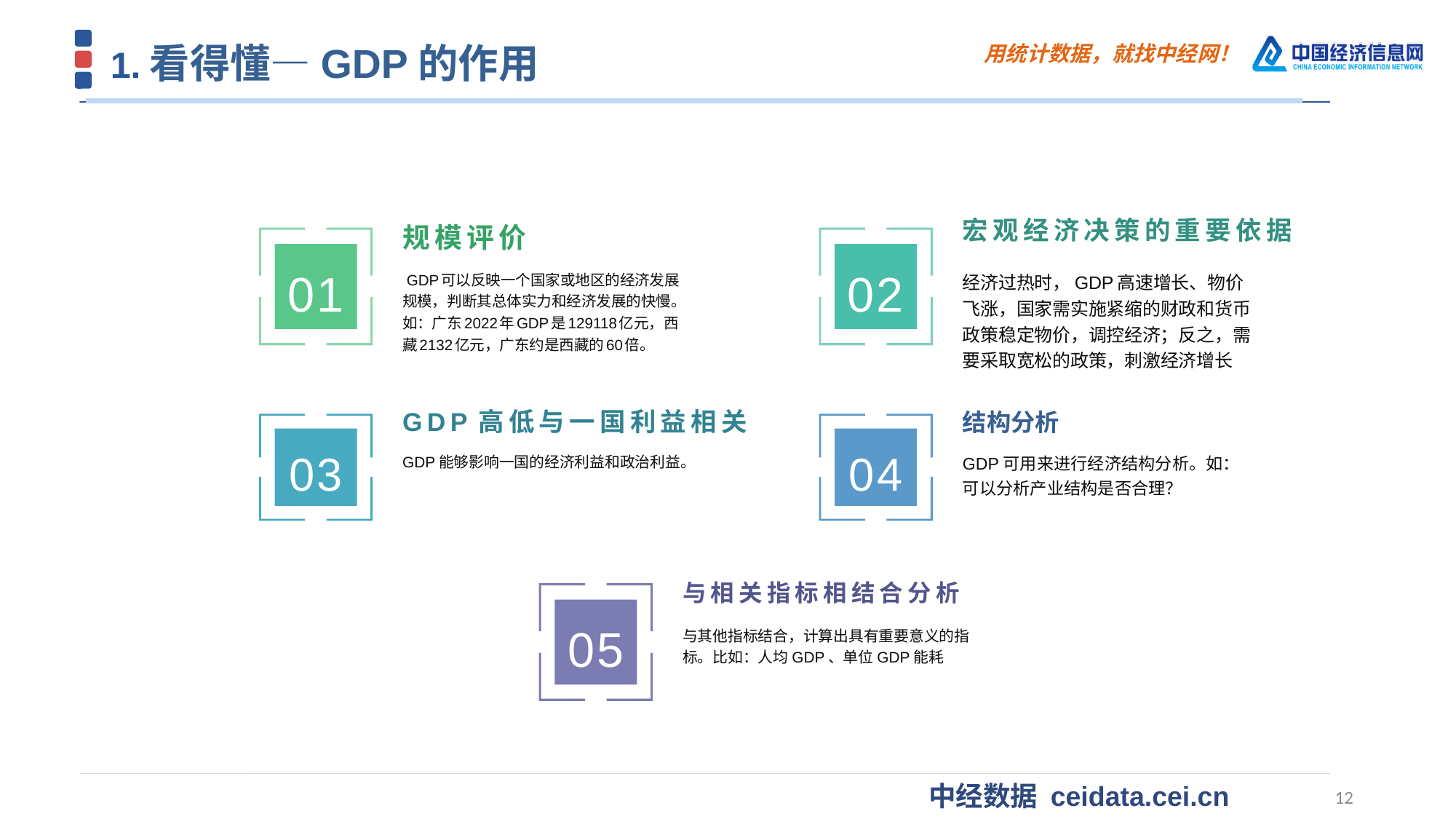

1.看得懂—GDP的作用

宏观经济决策的重要依据
规模评价

01
02
 GDP可以反映一个国家或地区的经济发展规模，判断其总体实力和经济发展的快慢。如：广东2022年GDP是129118亿元，西藏2132亿元，广东约是西藏的60倍。
经济过热时，GDP高速增长、物价飞涨，国家需实施紧缩的财政和货币政策稳定物价，调控经济；反之，需要采取宽松的政策，刺激经济增长
GDP高低与一国利益相关
结构分析

03
04
GDP能够影响一国的经济利益和政治利益。
GDP可用来进行经济结构分析。如：可以分析产业结构是否合理？

与相关指标相结合分析

05
与其他指标结合，计算出具有重要意义的指标。比如：人均GDP、单位GDP能耗

12